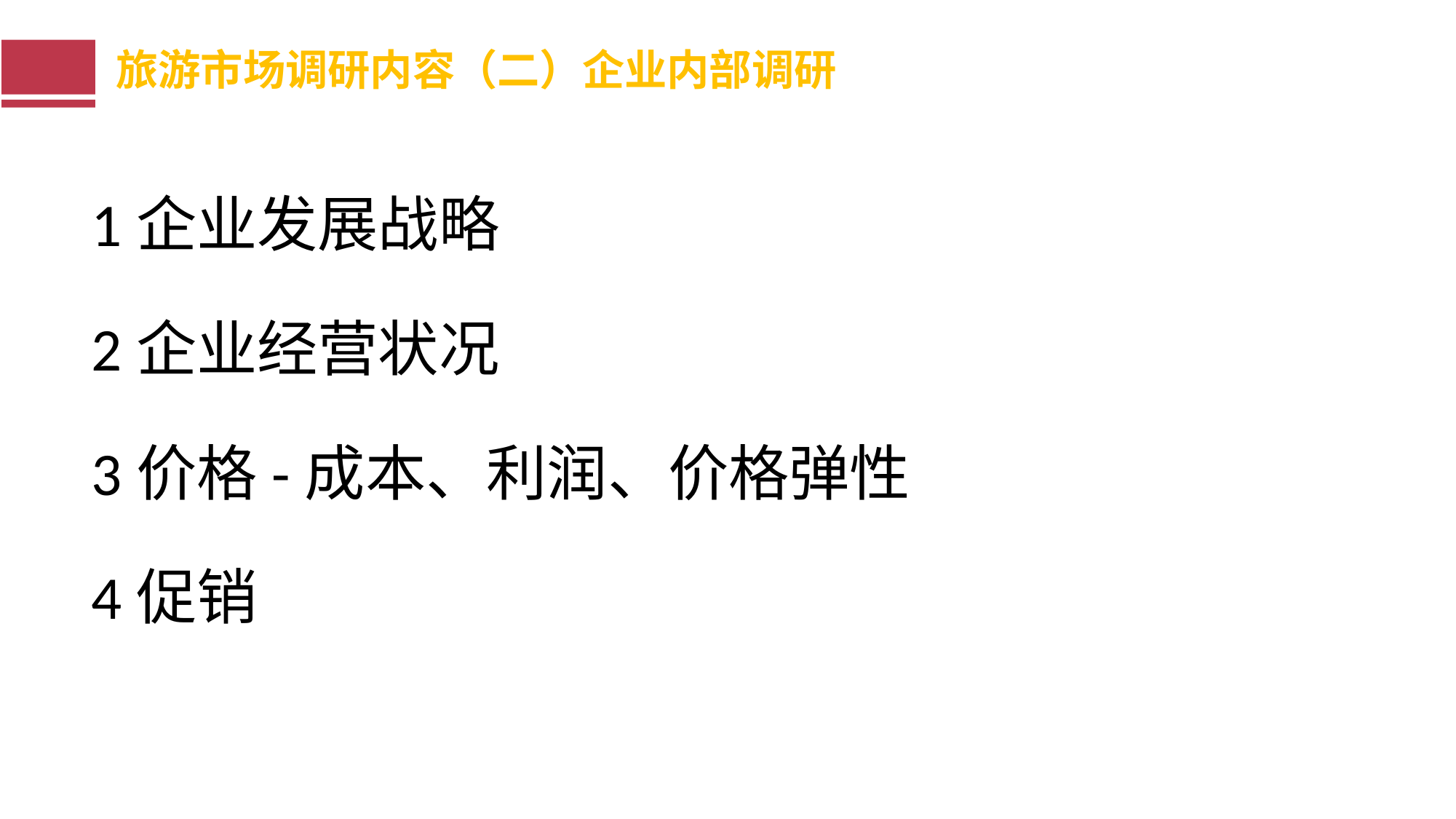

旅游市场调研内容（二）企业内部调研

1企业发展战略
2企业经营状况
3价格-成本、利润、价格弹性
4促销